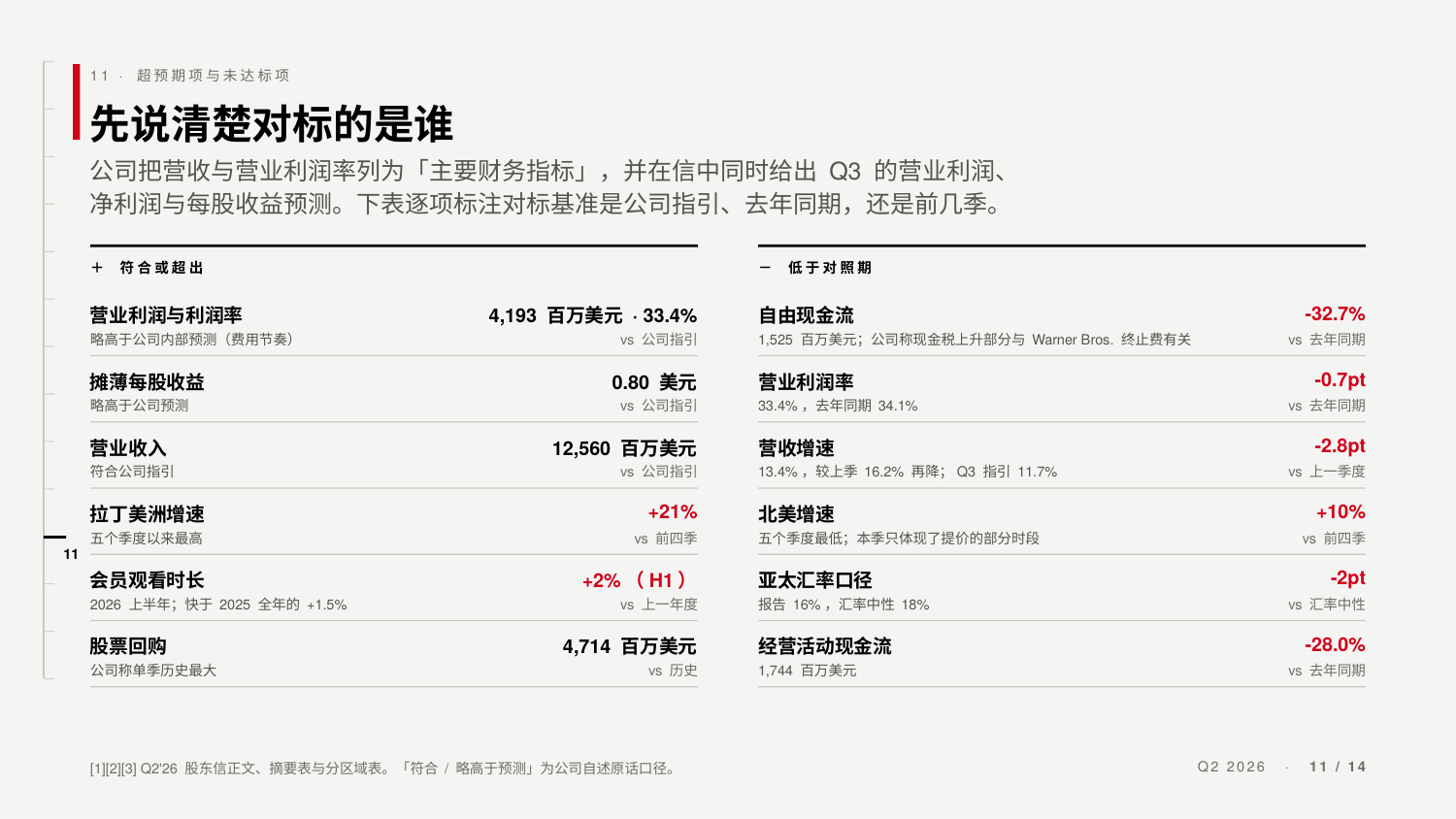

11 · 超预期项与未达标项

先说清楚对标的是谁

公司把营收与营业利润率列为「主要财务指标」，并在信中同时给出 Q3 的营业利润、净利润与每股收益预测。下表逐项标注对标基准是公司指引、去年同期，还是前几季。

＋  符合或超出
－  低于对照期
营业利润与利润率
4,193 百万美元 · 33.4%
自由现金流
-32.7%

略高于公司内部预测（费用节奏）
vs 公司指引
1,525 百万美元；公司称现金税上升部分与 Warner Bros. 终止费有关
vs 去年同期

摊薄每股收益
0.80 美元
营业利润率
-0.7pt
略高于公司预测
vs 公司指引
33.4%，去年同期 34.1%
vs 去年同期

营业收入
12,560 百万美元
营收增速
-2.8pt

符合公司指引
vs 公司指引
13.4%，较上季 16.2% 再降；Q3 指引 11.7%
vs 上一季度

拉丁美洲增速
+21%
北美增速
+10%
五个季度以来最高
vs 前四季
五个季度最低；本季只体现了提价的部分时段
vs 前四季

11

会员观看时长
+2%（H1）
亚太汇率口径
-2pt

2026 上半年；快于 2025 全年的 +1.5%
vs 上一年度
报告 16%，汇率中性 18%
vs 汇率中性

股票回购
4,714 百万美元
经营活动现金流
-28.0%

公司称单季历史最大
vs 历史
1,744 百万美元
vs 去年同期

[1][2][3] Q2'26 股东信正文、摘要表与分区域表。「符合 / 略高于预测」为公司自述原话口径。
Q2 2026   ·   11 / 14